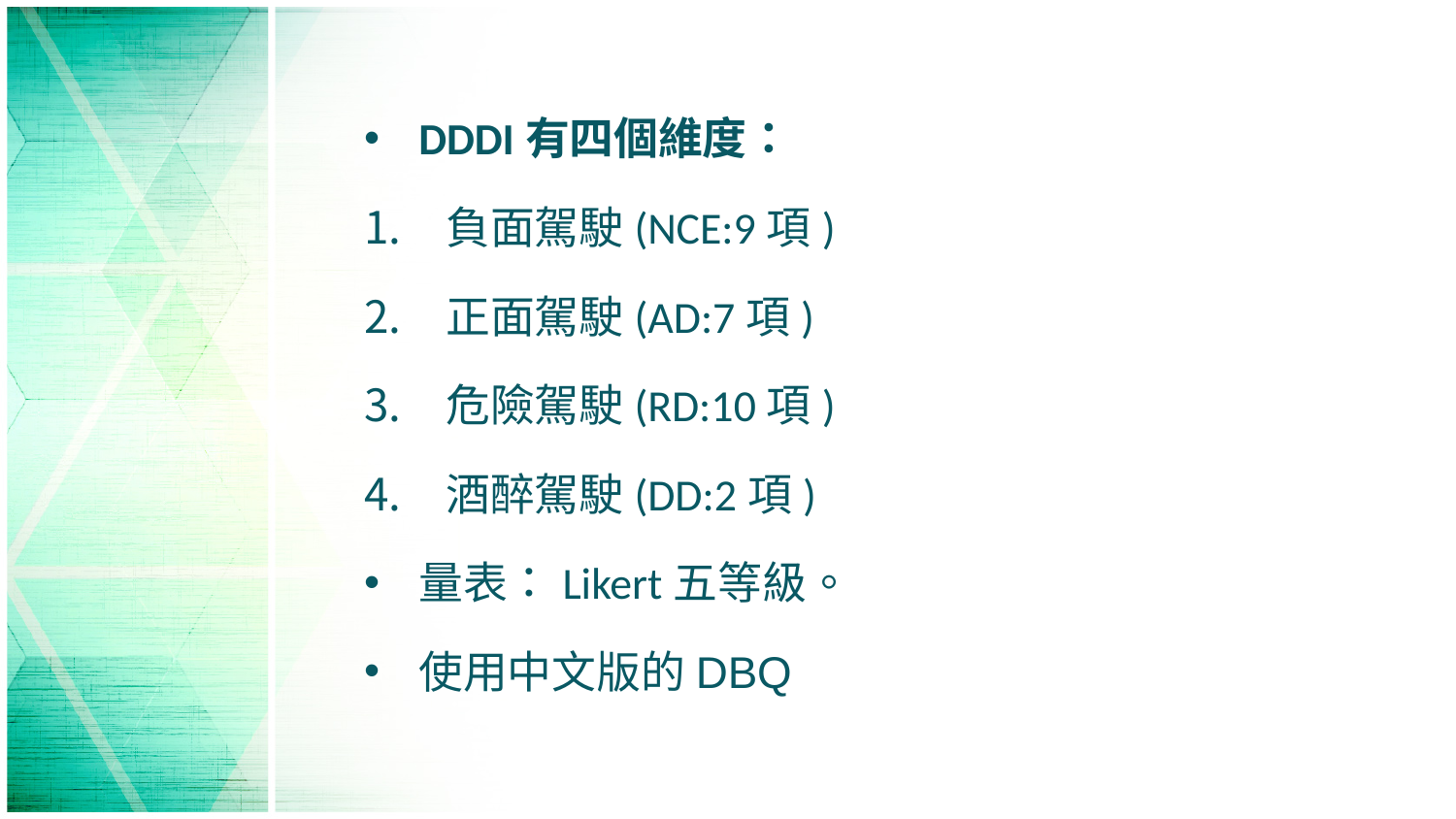

DDDI有四個維度：
負面駕駛(NCE:9項)
正面駕駛(AD:7項)
危險駕駛(RD:10項)
酒醉駕駛(DD:2項)
量表：Likert五等級。
使用中文版的DBQ